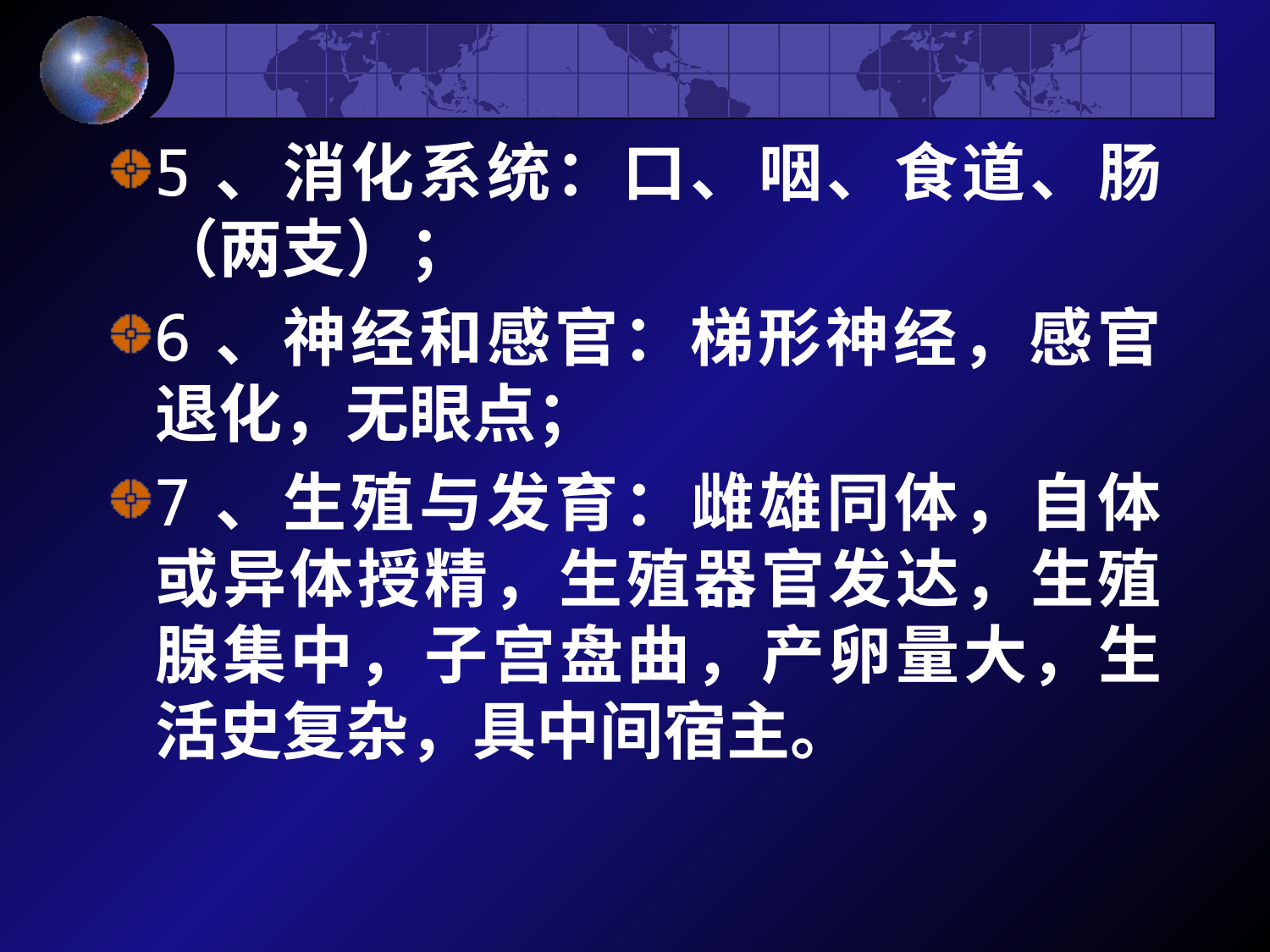

5、消化系统：口、咽、食道、肠（两支）；
6、神经和感官：梯形神经，感官退化，无眼点；
7、生殖与发育：雌雄同体，自体或异体授精，生殖器官发达，生殖腺集中，子宫盘曲，产卵量大，生活史复杂，具中间宿主。

19